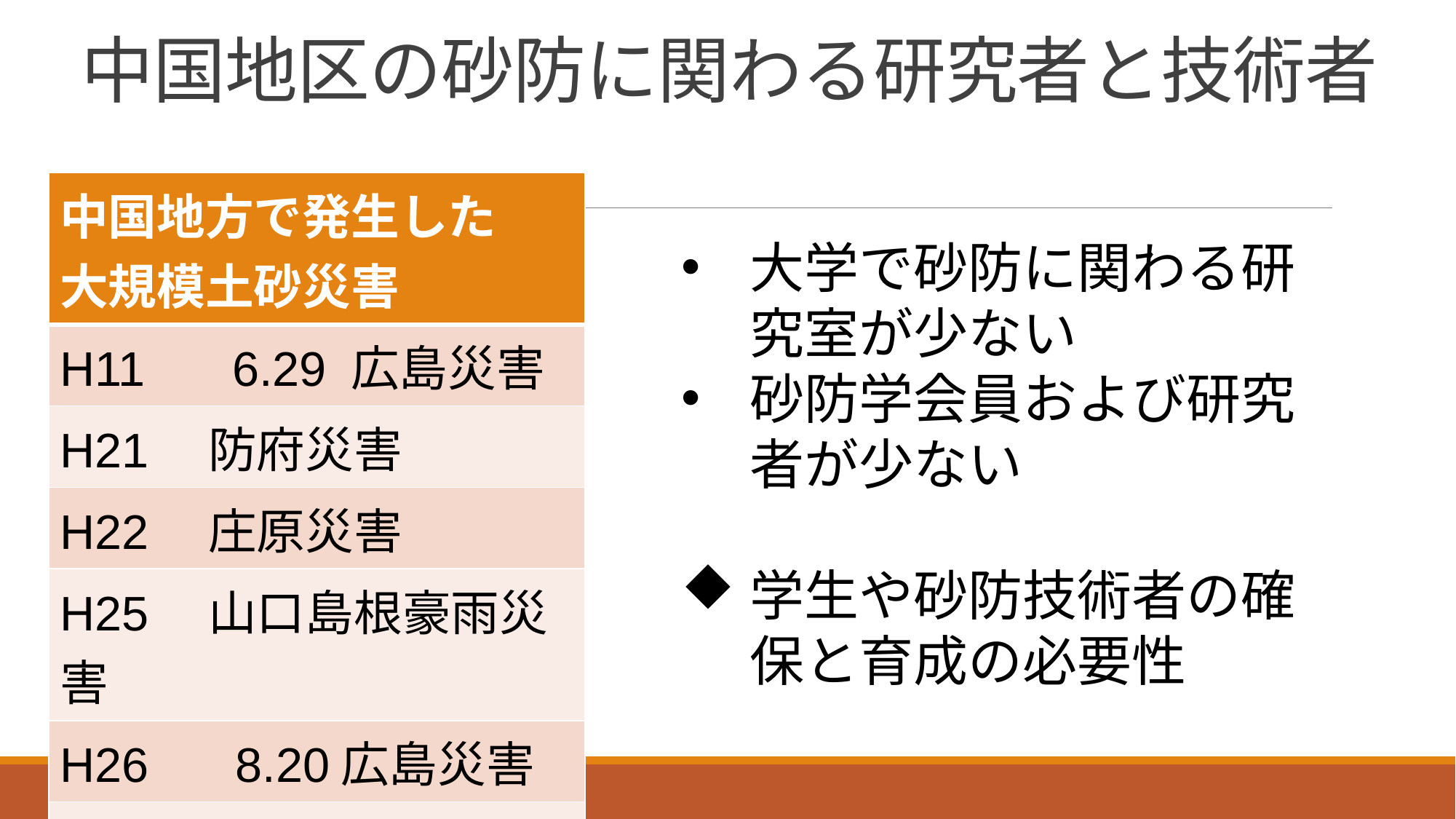

# 中国地区の砂防に関わる研究者と技術者
| 中国地方で発生した 大規模土砂災害 |
| --- |
| H11 　6.29 広島災害 |
| H21　防府災害 |
| H22　庄原災害 |
| H25　山口島根豪雨災害 |
| H26 　8.20広島災害 |
| H30　 6.28～7.8広島災害 |
大学で砂防に関わる研究室が少ない
砂防学会員および研究者が少ない

学生や砂防技術者の確保と育成の必要性